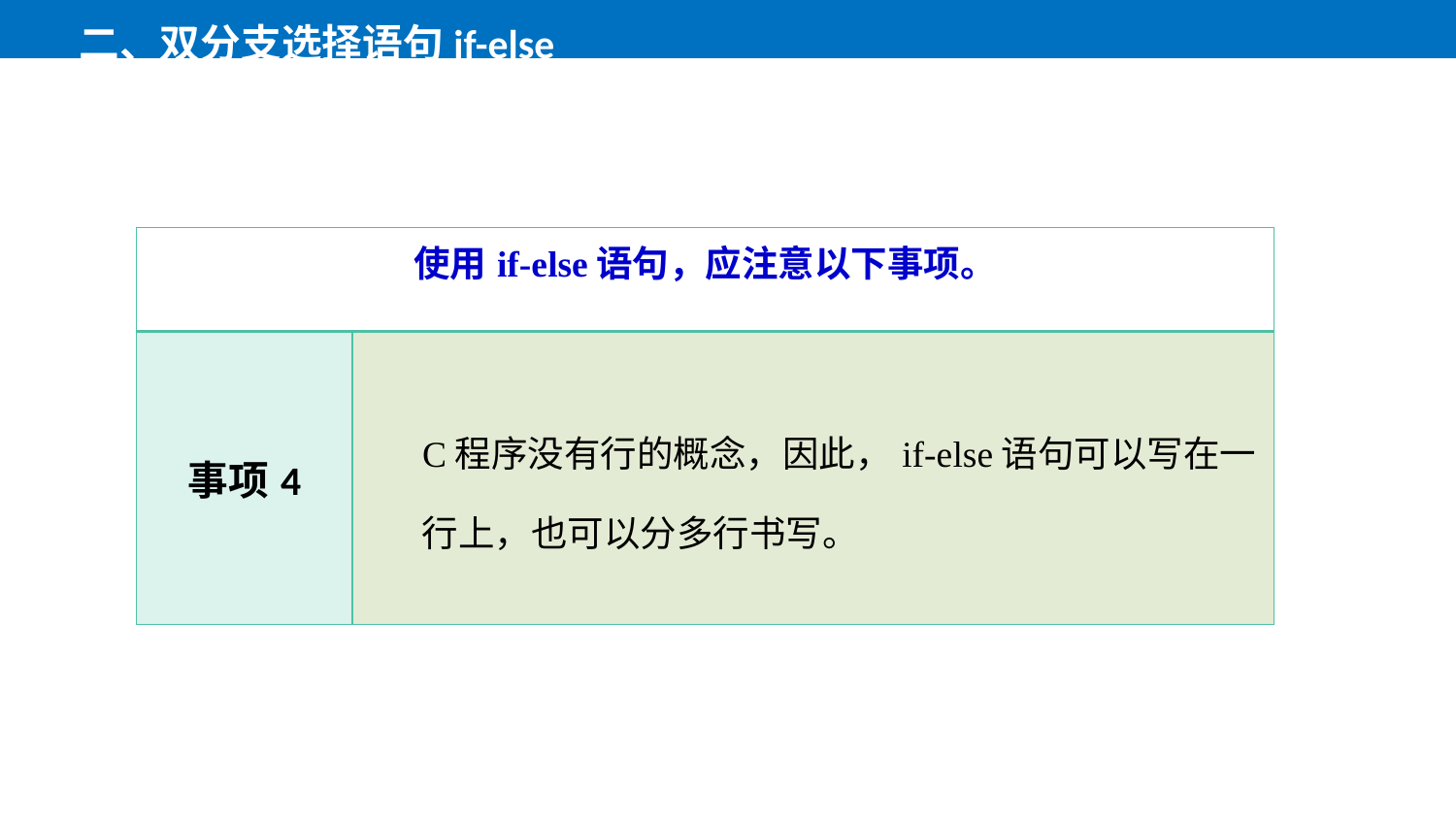

二、双分支选择语句if-else

| 使用if-else语句，应注意以下事项。 |  |
| --- | --- |
| 事项4 | C程序没有行的概念，因此，if-else语句可以写在一行上，也可以分多行书写。 |